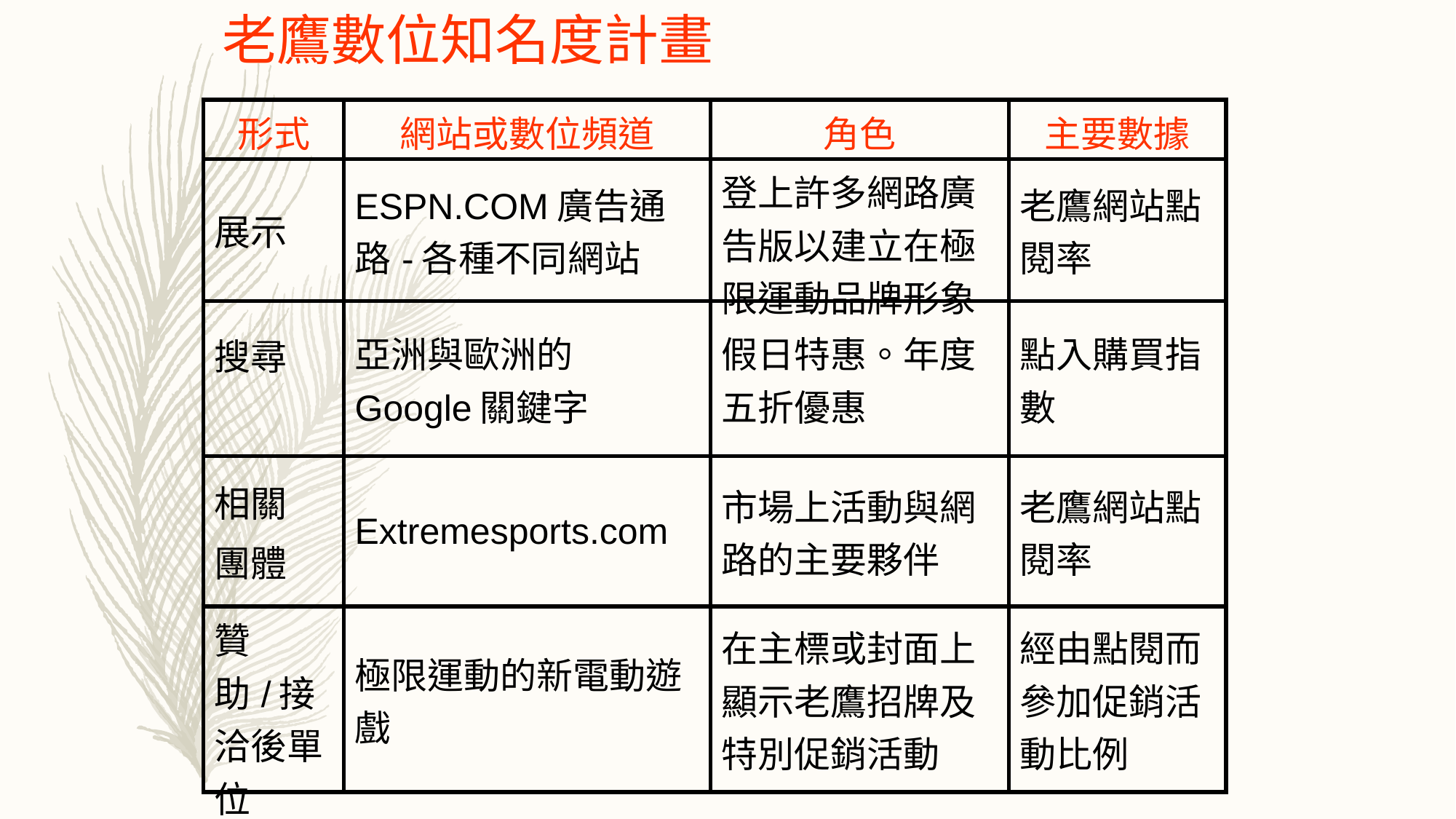

老鷹數位知名度計畫
| 形式 | 網站或數位頻道 | 角色 | 主要數據 |
| --- | --- | --- | --- |
| 展示 | ESPN.COM廣告通路-各種不同網站 | 登上許多網路廣告版以建立在極限運動品牌形象 | 老鷹網站點閱率 |
| 搜尋 | 亞洲與歐洲的Google關鍵字 | 假日特惠。年度五折優惠 | 點入購買指數 |
| 相關 團體 | Extremesports.com | 市場上活動與網路的主要夥伴 | 老鷹網站點閱率 |
| 贊助/接洽後單位 | 極限運動的新電動遊戲 | 在主標或封面上顯示老鷹招牌及特別促銷活動 | 經由點閱而參加促銷活動比例 |